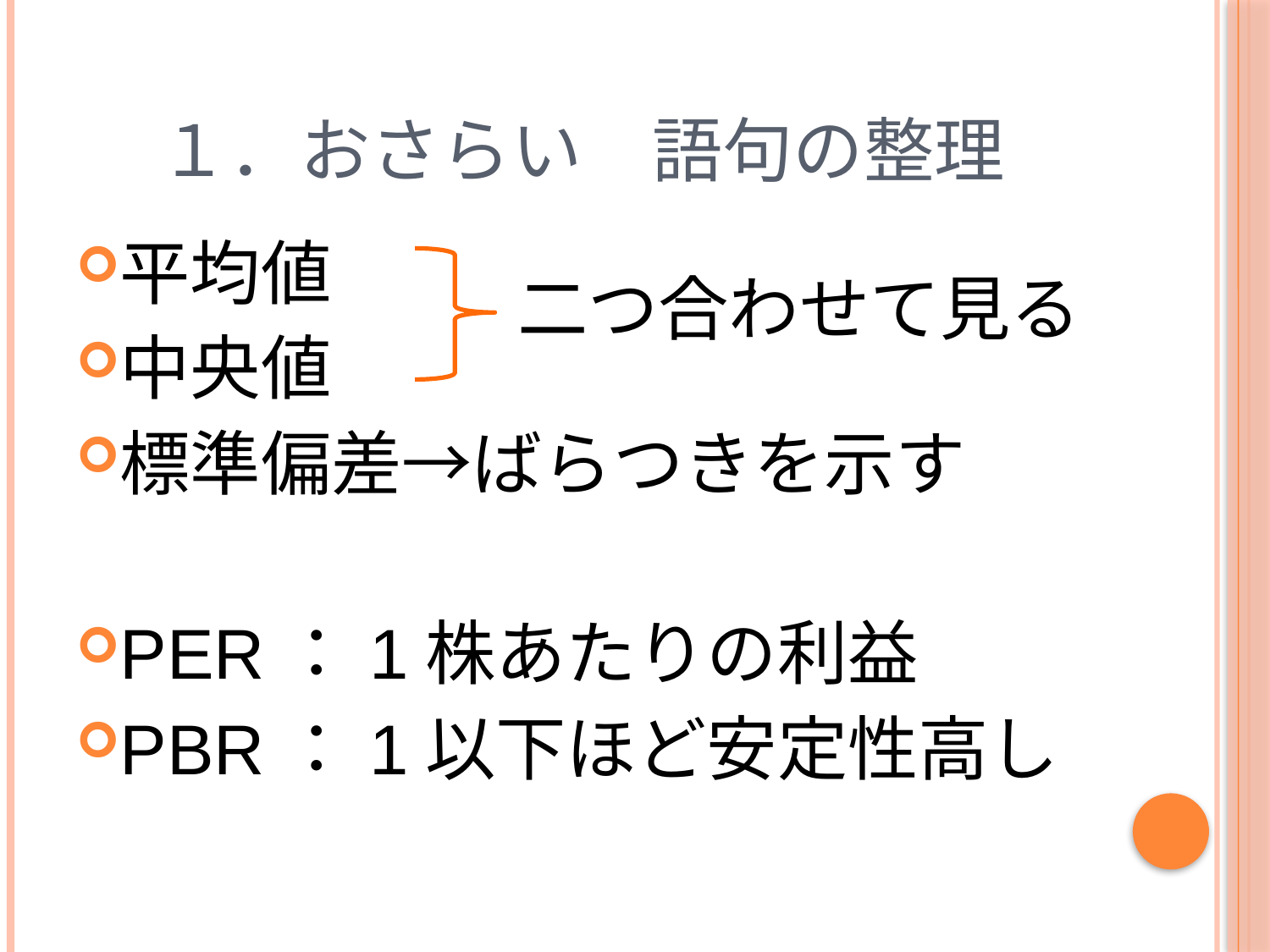

# １．おさらい　語句の整理
平均値
中央値
標準偏差→ばらつきを示す

PER：1株あたりの利益
PBR：1以下ほど安定性高し

二つ合わせて見る